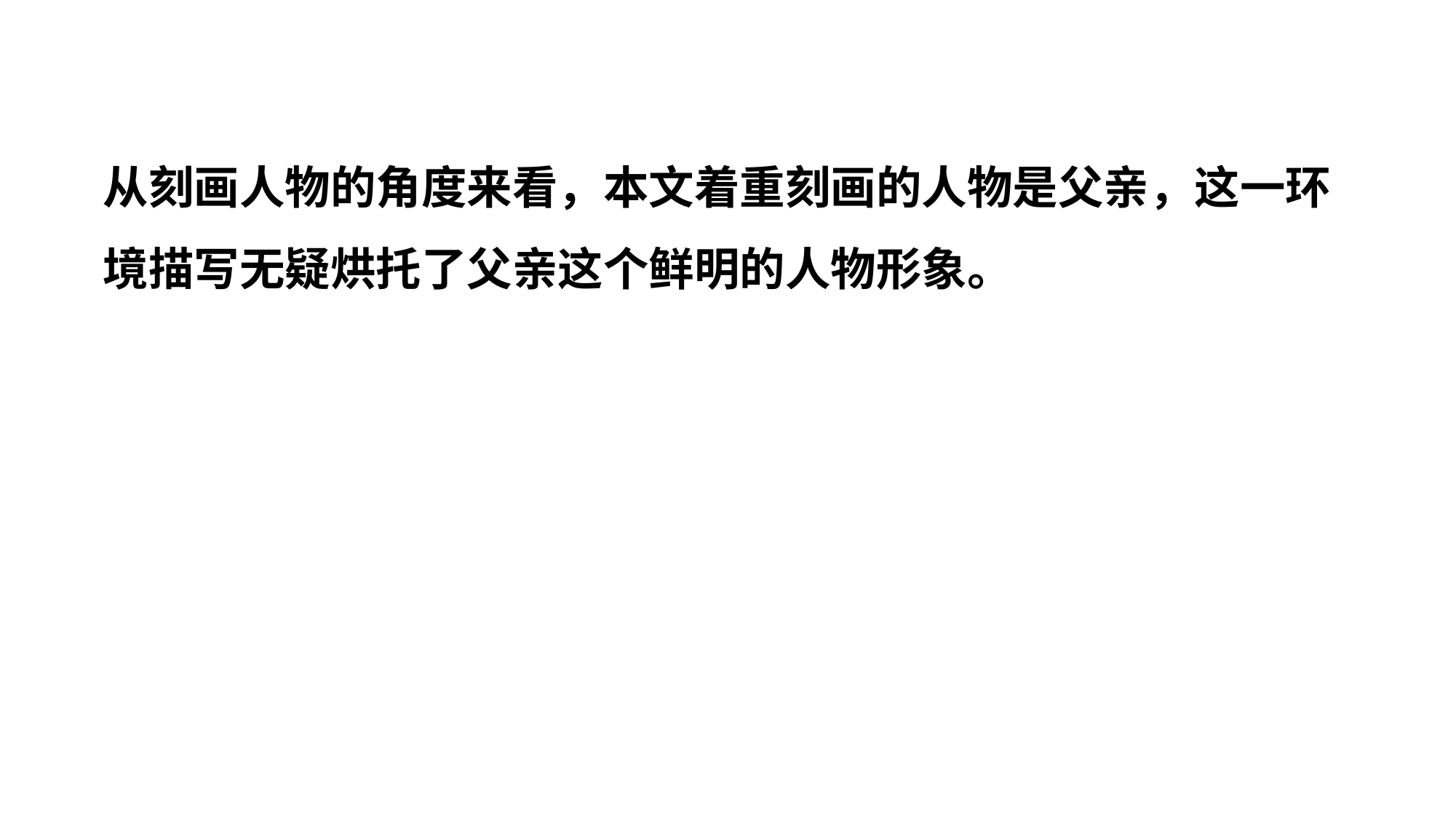

从刻画人物的角度来看，本文着重刻画的人物是父亲，这一环境描写无疑烘托了父亲这个鲜明的人物形象。